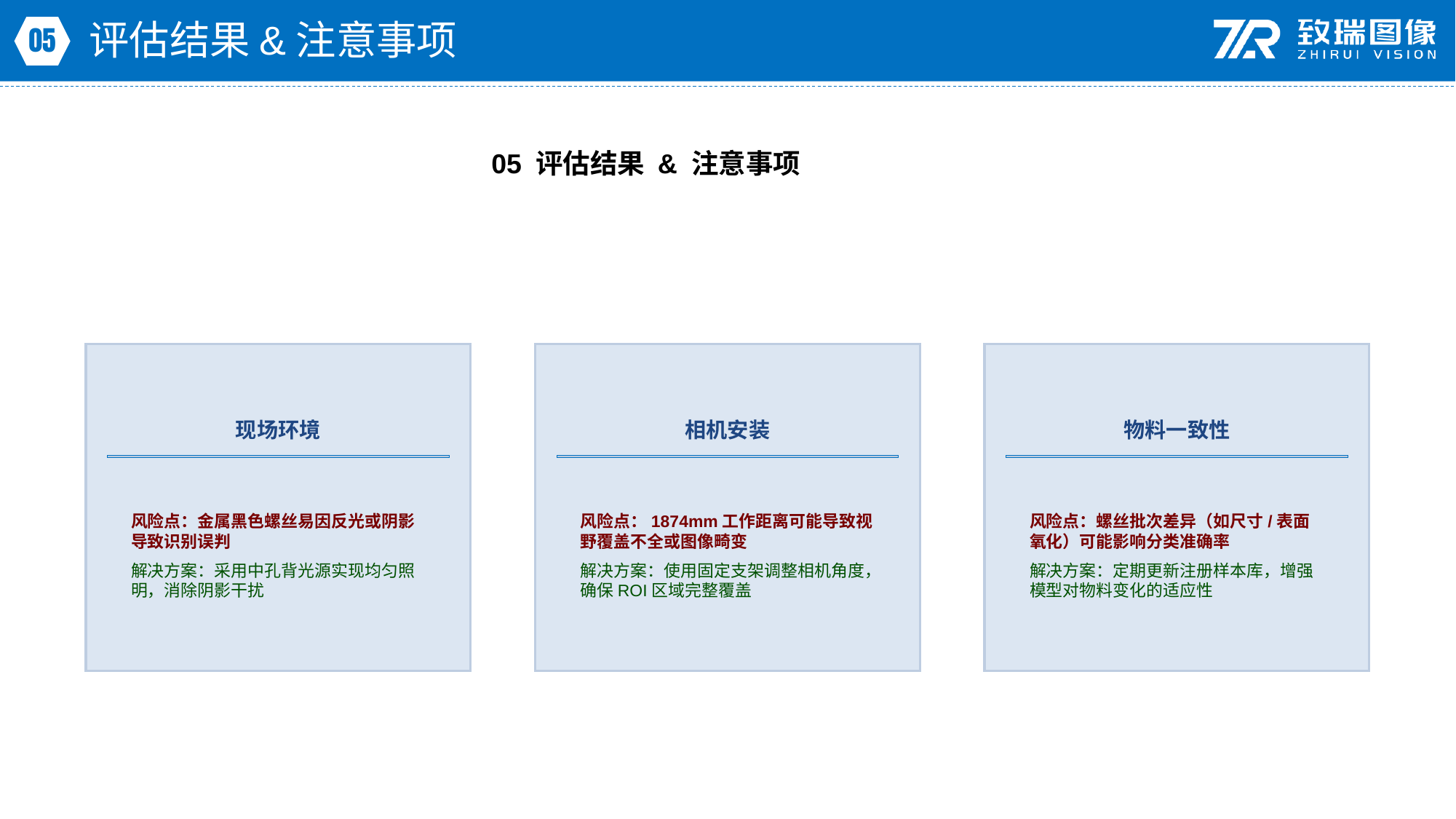

评估结果&注意事项
05

05 评估结果 & 注意事项

现场环境

相机安装

物料一致性

风险点：金属黑色螺丝易因反光或阴影导致识别误判
解决方案：采用中孔背光源实现均匀照明，消除阴影干扰

风险点：1874mm工作距离可能导致视野覆盖不全或图像畸变
解决方案：使用固定支架调整相机角度，确保ROI区域完整覆盖

风险点：螺丝批次差异（如尺寸/表面氧化）可能影响分类准确率
解决方案：定期更新注册样本库，增强模型对物料变化的适应性